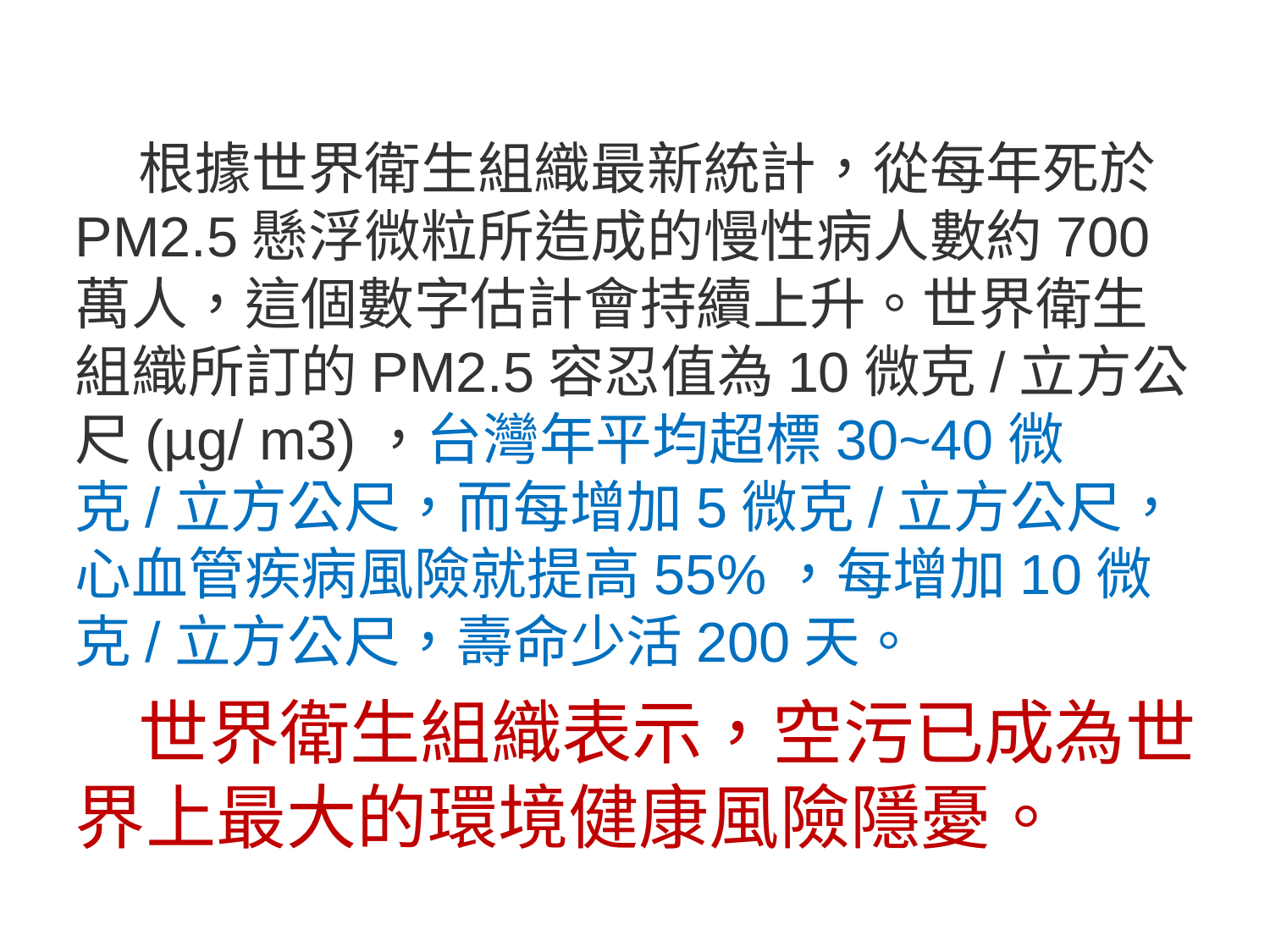

根據世界衛生組織最新統計，從每年死於PM2.5懸浮微粒所造成的慢性病人數約700萬人，這個數字估計會持續上升。世界衛生組織所訂的PM2.5容忍值為10微克/立方公尺(µg/ m3)，台灣年平均超標30~40微克/立方公尺，而每增加5微克/立方公尺，心血管疾病風險就提高55%，每增加10微克/立方公尺，壽命少活200天。
世界衛生組織表示，空污已成為世界上最大的環境健康風險隱憂。